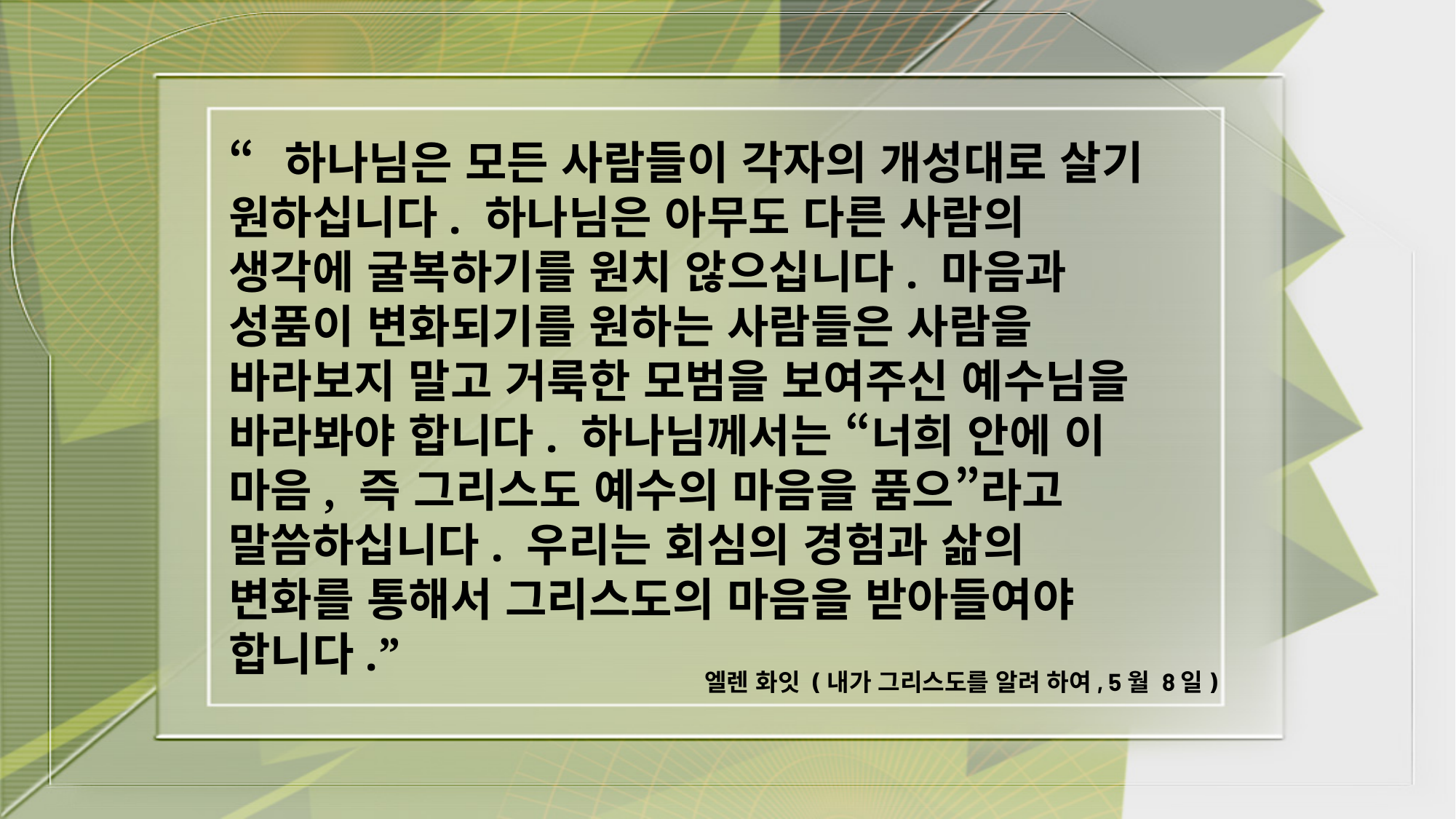

“하나님은 모든 사람들이 각자의 개성대로 살기 원하십니다. 하나님은 아무도 다른 사람의 생각에 굴복하기를 원치 않으십니다. 마음과 성품이 변화되기를 원하는 사람들은 사람을 바라보지 말고 거룩한 모범을 보여주신 예수님을 바라봐야 합니다. 하나님께서는 “너희 안에 이 마음, 즉 그리스도 예수의 마음을 품으”라고 말씀하십니다. 우리는 회심의 경험과 삶의 변화를 통해서 그리스도의 마음을 받아들여야 합니다.”
엘렌 화잇 (내가 그리스도를 알려 하여, 5월 8일)